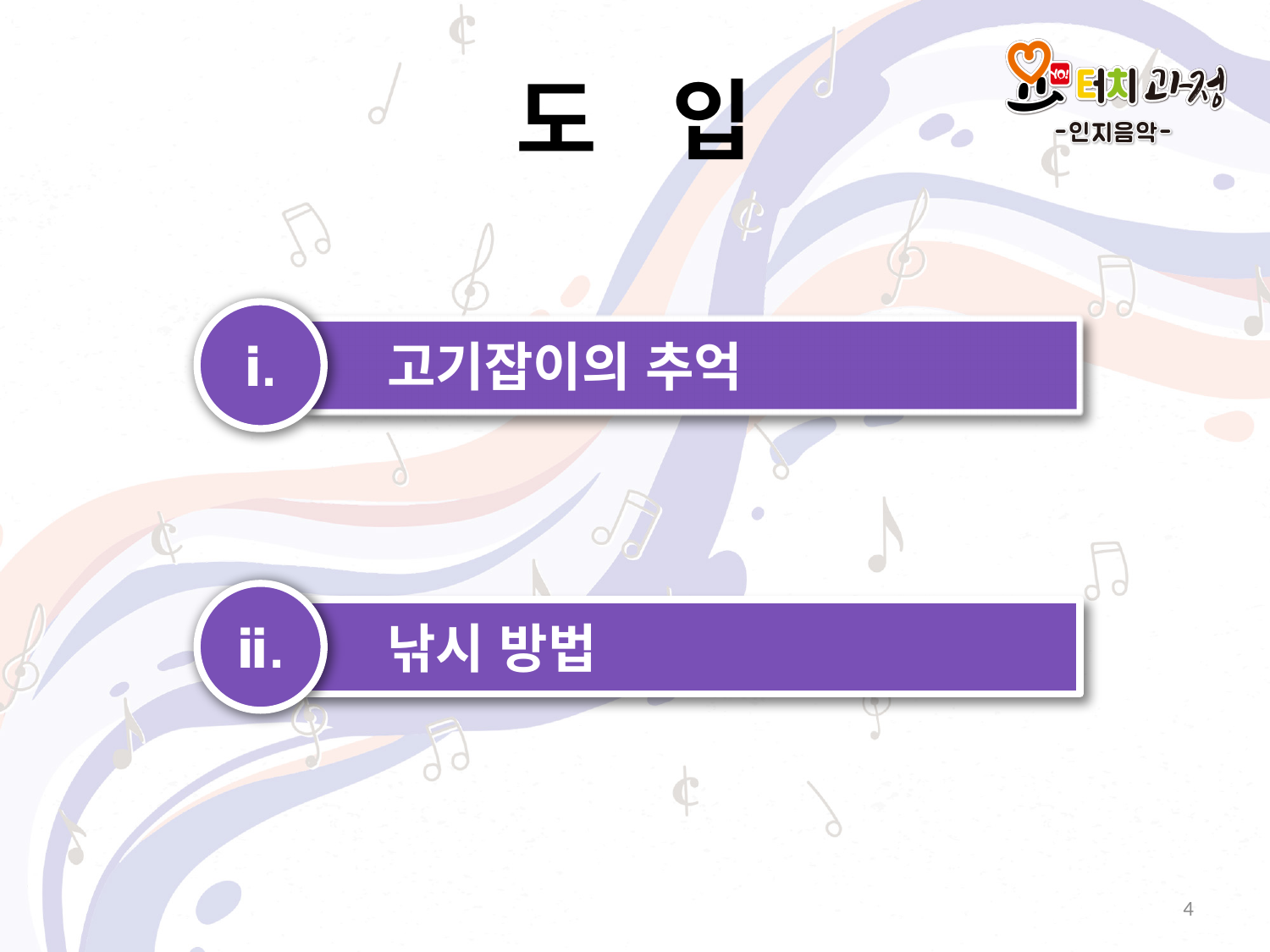

# 도   입
ⅰ.
    고기잡이의 추억
ⅱ.
    낚시 방법
4